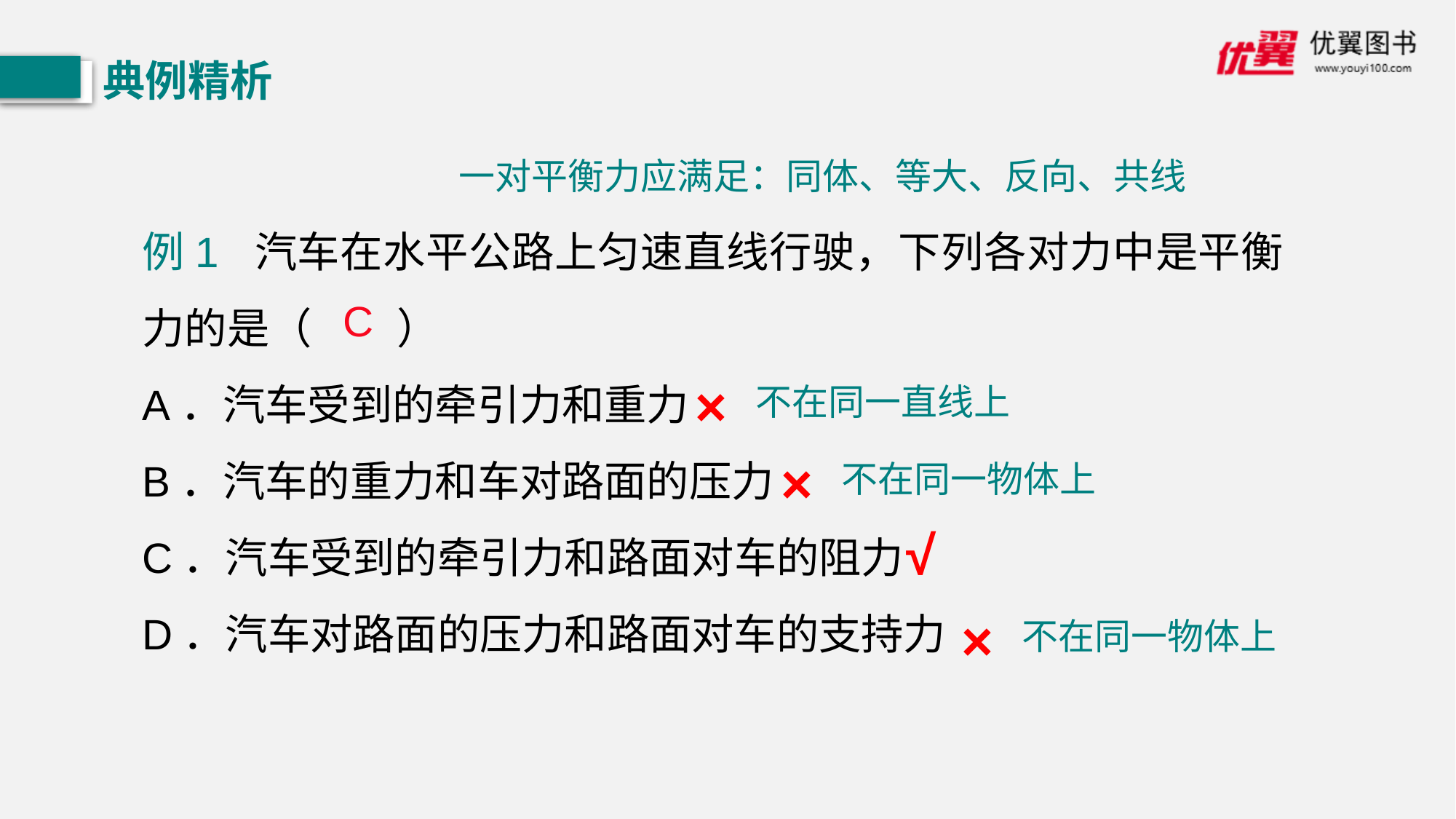

典例精析

一对平衡力应满足：同体、等大、反向、共线
例1  汽车在水平公路上匀速直线行驶，下列各对力中是平衡力的是（　　）
A．汽车受到的牵引力和重力
B．汽车的重力和车对路面的压力
C．汽车受到的牵引力和路面对车的阻力
D．汽车对路面的压力和路面对车的支持力
C
不在同一直线上
×
不在同一物体上
×
√
不在同一物体上
×